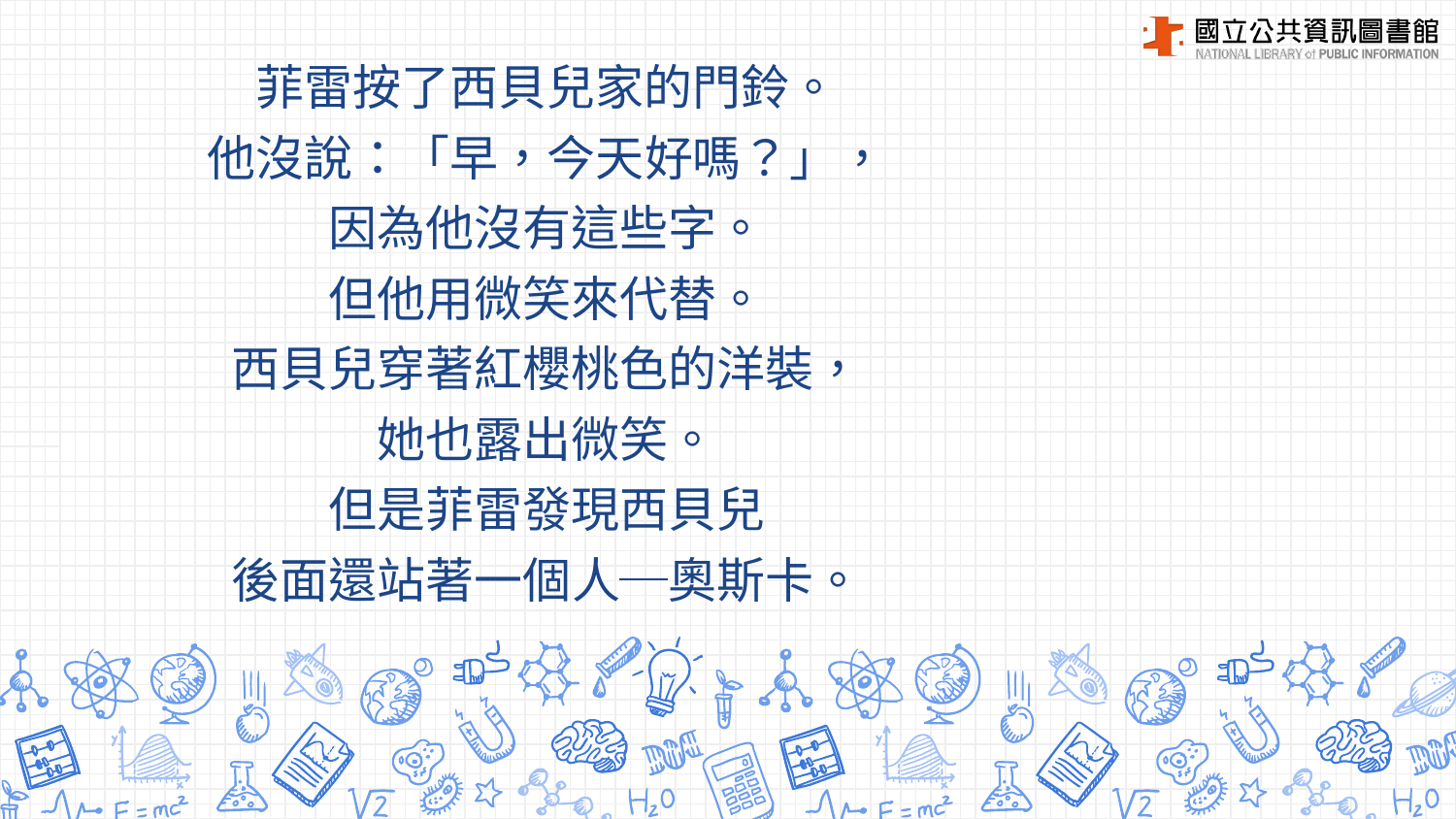

菲雷按了西貝兒家的門鈴。
他沒說：「早，今天好嗎？」，
因為他沒有這些字。
但他用微笑來代替。
西貝兒穿著紅櫻桃色的洋裝，
她也露出微笑。
但是菲雷發現西貝兒
後面還站著一個人─奧斯卡。